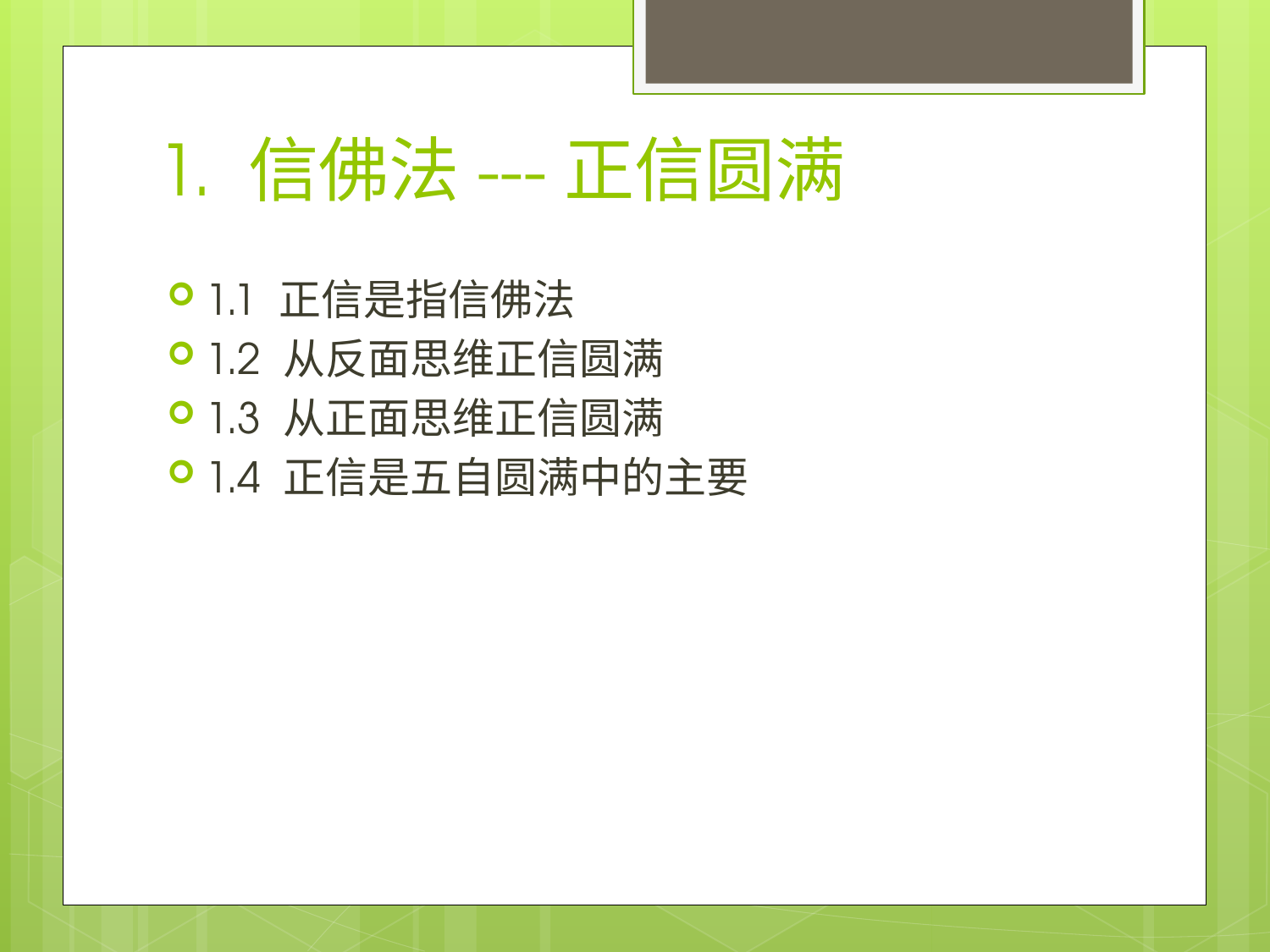

# 1. 信佛法---正信圆满
1.1 正信是指信佛法
1.2 从反面思维正信圆满
1.3 从正面思维正信圆满
1.4 正信是五自圆满中的主要